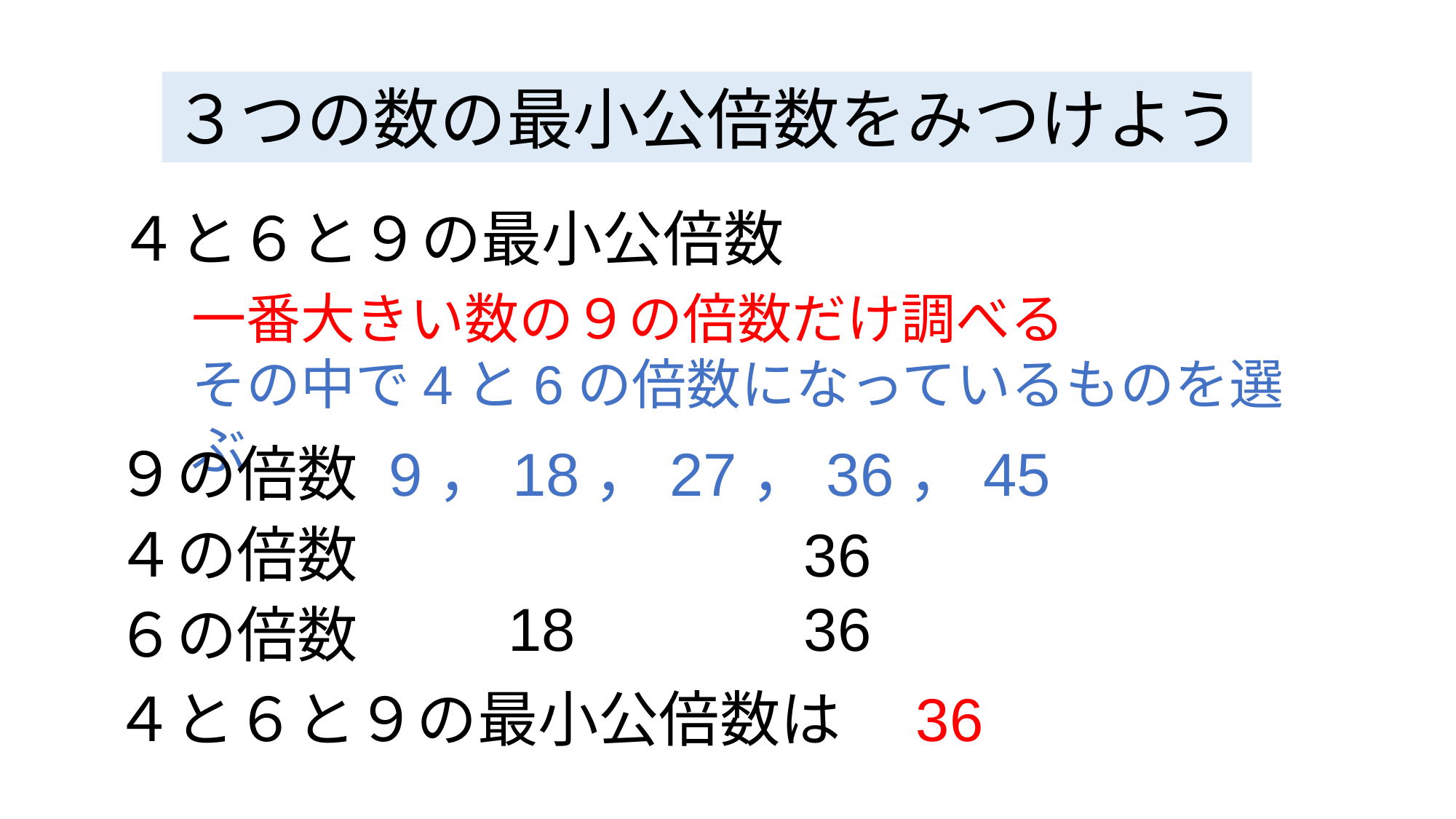

３つの数の最小公倍数をみつけよう
４と６と９の最小公倍数
一番大きい数の９の倍数だけ調べる
その中で4と6の倍数になっているものを選ぶ
９の倍数
9，18，27，36，45
４の倍数
36
36
18
６の倍数
４と６と９の最小公倍数は　36